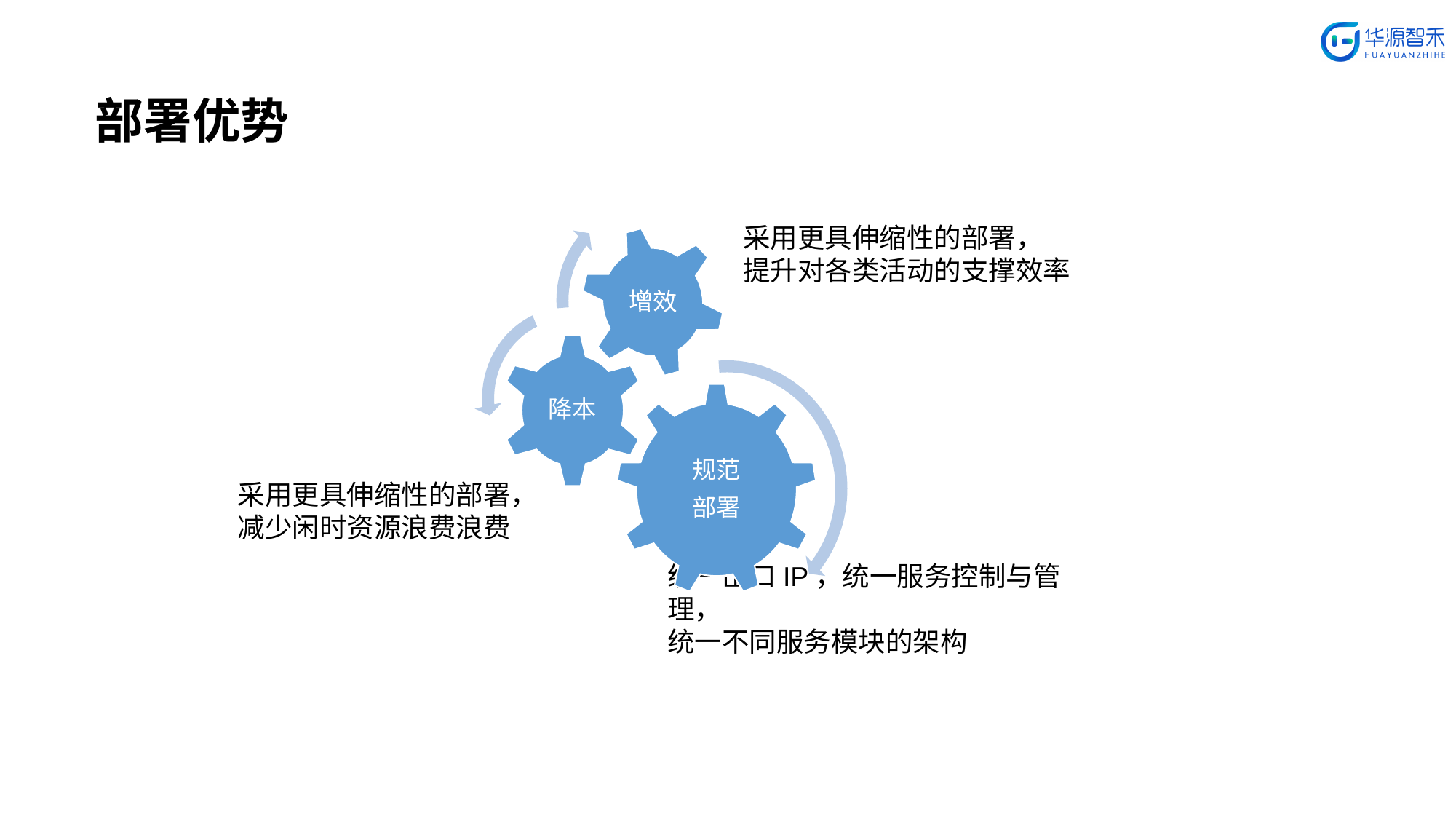

部署优势
规范
部署
降本
增效
采用更具伸缩性的部署，
提升对各类活动的支撑效率
采用更具伸缩性的部署，减少闲时资源浪费浪费
统一出口IP，统一服务控制与管理，
统一不同服务模块的架构